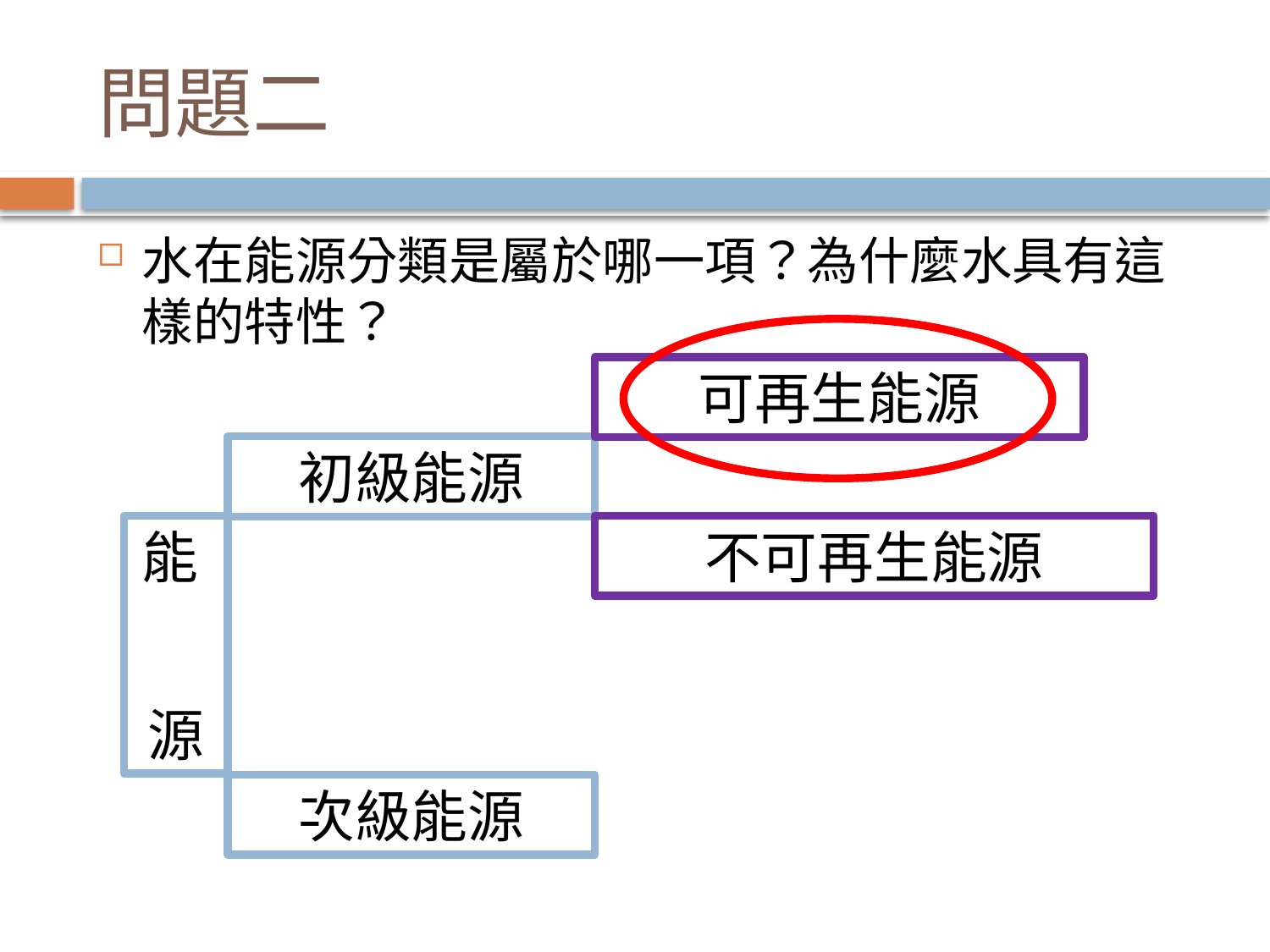

# 問題二
水在能源分類是屬於哪一項？為什麼水具有這樣的特性？

可再生能源
初級能源
能

源
不可再生能源
次級能源